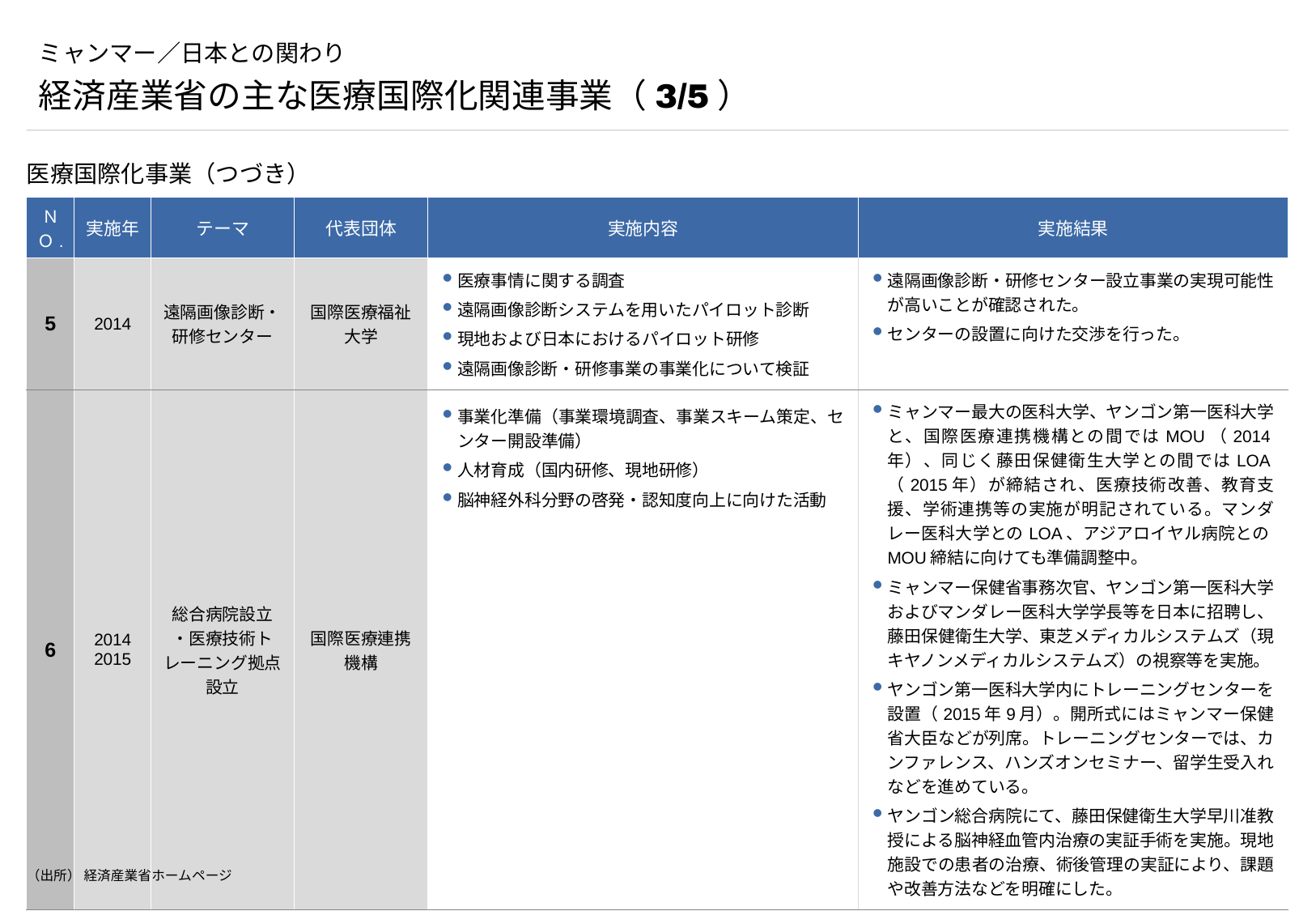

# ミャンマー／日本との関わり
経済産業省の主な医療国際化関連事業（3/5）
医療国際化事業（つづき）
| ＮＯ. | 実施年 | テーマ | 代表団体 | 実施内容 | 実施結果 |
| --- | --- | --- | --- | --- | --- |
| 5 | 2014 | 遠隔画像診断・ 研修センター | 国際医療福祉大学 | 医療事情に関する調査 遠隔画像診断システムを用いたパイロット診断 現地および日本におけるパイロット研修 遠隔画像診断・研修事業の事業化について検証 | 遠隔画像診断・研修センター設立事業の実現可能性が高いことが確認された。 センターの設置に向けた交渉を行った。 |
| 6 | 2014 2015 | 総合病院設立 ・医療技術トレーニング拠点設立 | 国際医療連携機構 | 事業化準備（事業環境調査、事業スキーム策定、センター開設準備） 人材育成（国内研修、現地研修） 脳神経外科分野の啓発・認知度向上に向けた活動 | ミャンマー最大の医科大学、ヤンゴン第一医科大学と、国際医療連携機構との間ではMOU（2014年）、同じく藤田保健衛生大学との間ではLOA（2015年）が締結され、医療技術改善、教育支援、学術連携等の実施が明記されている。マンダレー医科大学とのLOA、アジアロイヤル病院とのMOU締結に向けても準備調整中。 ミャンマー保健省事務次官、ヤンゴン第一医科大学およびマンダレー医科大学学長等を日本に招聘し、藤田保健衛生大学、東芝メディカルシステムズ（現キヤノンメディカルシステムズ）の視察等を実施。 ヤンゴン第一医科大学内にトレーニングセンターを設置（2015年9月）。開所式にはミャンマー保健省大臣などが列席。トレーニングセンターでは、カンファレンス、ハンズオンセミナー、留学生受入れなどを進めている。 ヤンゴン総合病院にて、藤田保健衛生大学早川准教授による脳神経血管内治療の実証手術を実施。現地施設での患者の治療、術後管理の実証により、課題や改善方法などを明確にした。 |
（出所） 経済産業省ホームページ